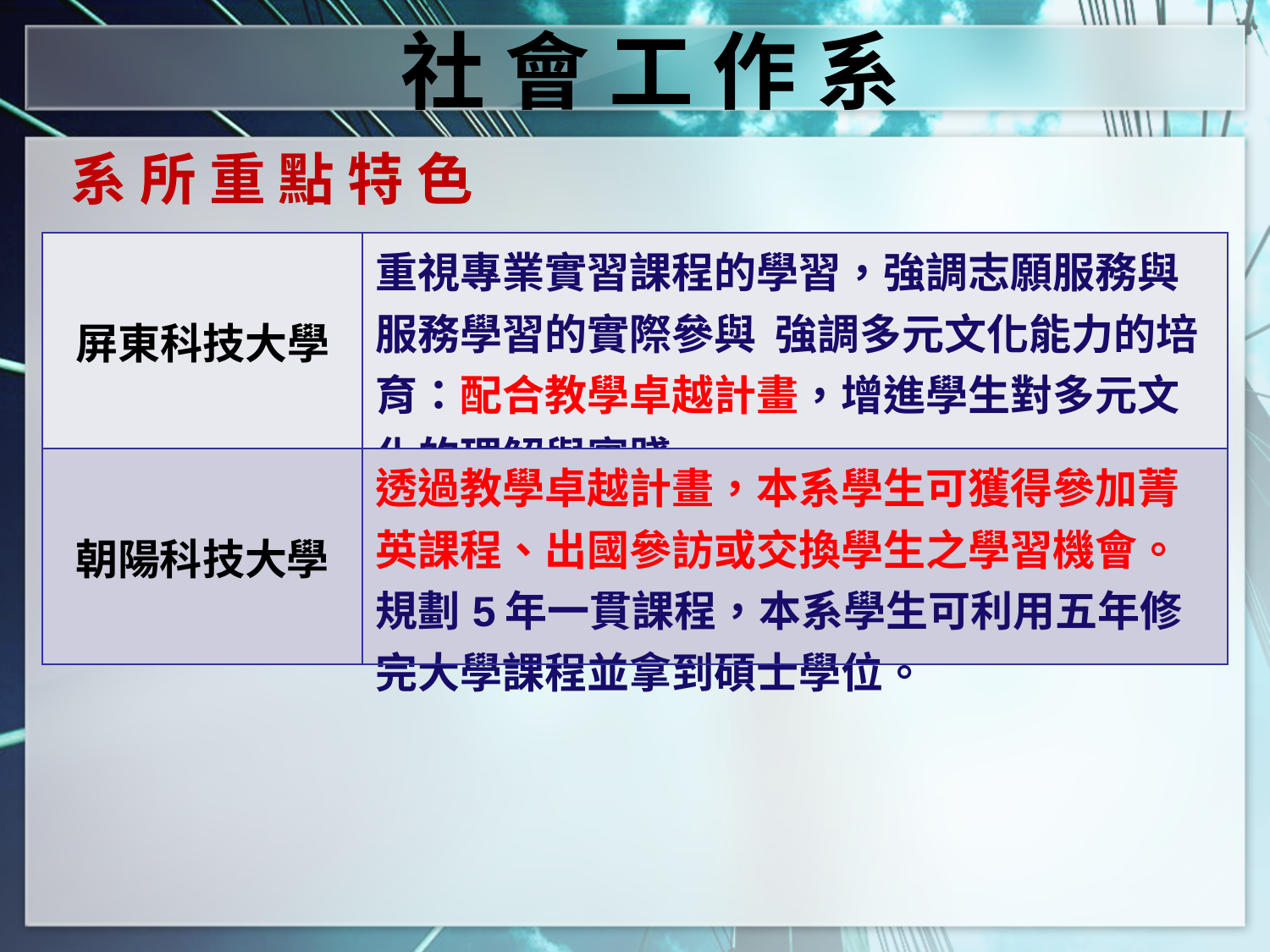

社 會 工 作 系
系 所 重 點 特 色
| 屏東科技大學 | 重視專業實習課程的學習，強調志願服務與服務學習的實際參與 強調多元文化能力的培育：配合教學卓越計畫，增進學生對多元文化的理解與實踐。 |
| --- | --- |
| 朝陽科技大學 | 透過教學卓越計畫，本系學生可獲得參加菁英課程、出國參訪或交換學生之學習機會。規劃5年一貫課程，本系學生可利用五年修完大學課程並拿到碩士學位。 |